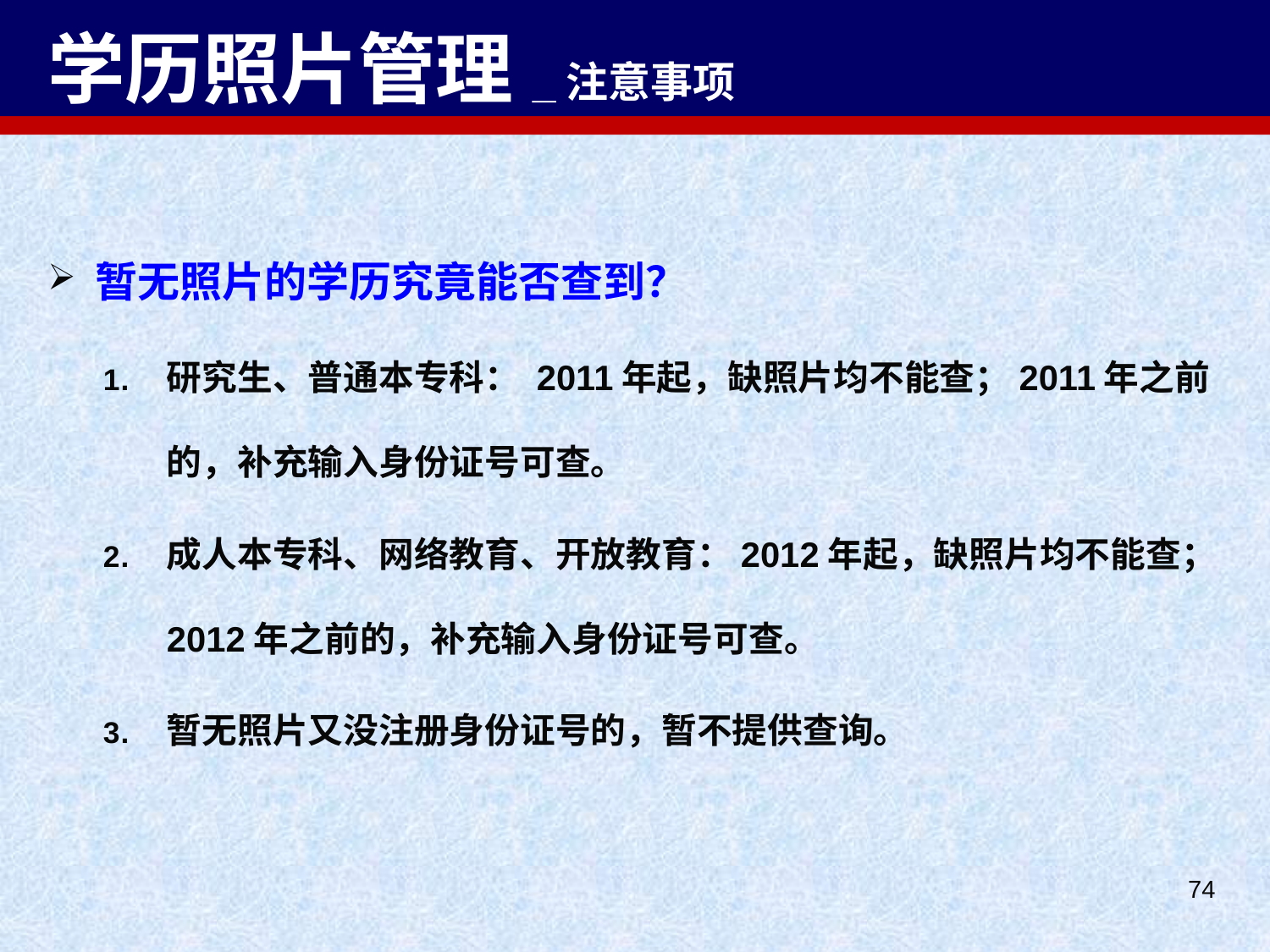

# 学历照片管理_注意事项
暂无照片的学历究竟能否查到？
研究生、普通本专科： 2011年起，缺照片均不能查；2011年之前的，补充输入身份证号可查。
成人本专科、网络教育、开放教育：2012年起，缺照片均不能查；2012年之前的，补充输入身份证号可查。
暂无照片又没注册身份证号的，暂不提供查询。
74